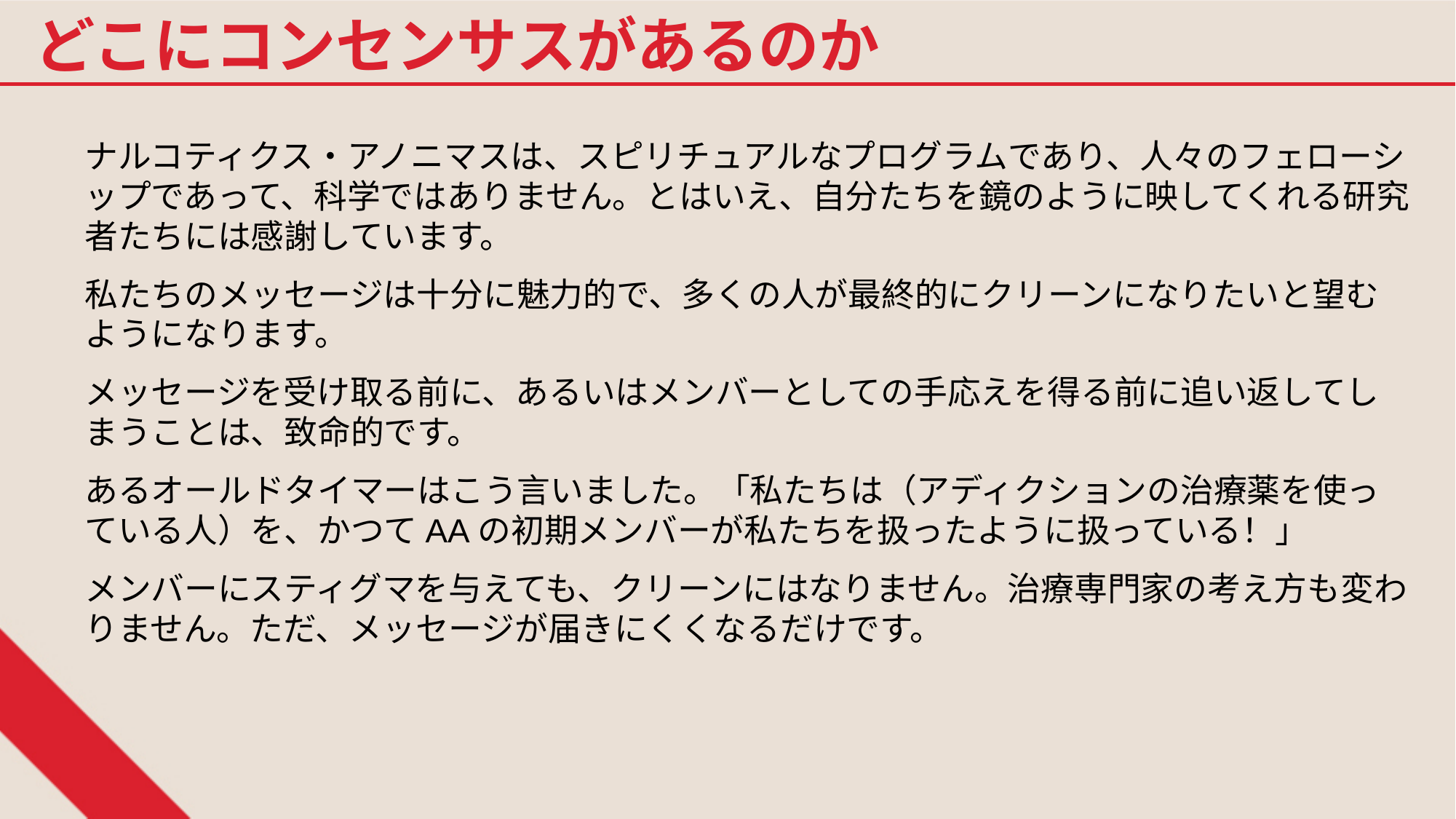

どこにコンセンサスがあるのか

ナルコティクス・アノニマスは、スピリチュアルなプログラムであり、人々のフェローシップであって、科学ではありません。とはいえ、自分たちを鏡のように映してくれる研究者たちには感謝しています。
私たちのメッセージは十分に魅力的で、多くの人が最終的にクリーンになりたいと望むようになります。
メッセージを受け取る前に、あるいはメンバーとしての手応えを得る前に追い返してしまうことは、致命的です。
あるオールドタイマーはこう言いました。「私たちは（アディクションの治療薬を使っている人）を、かつてAAの初期メンバーが私たちを扱ったように扱っている！」
メンバーにスティグマを与えても、クリーンにはなりません。治療専門家の考え方も変わりません。ただ、メッセージが届きにくくなるだけです。